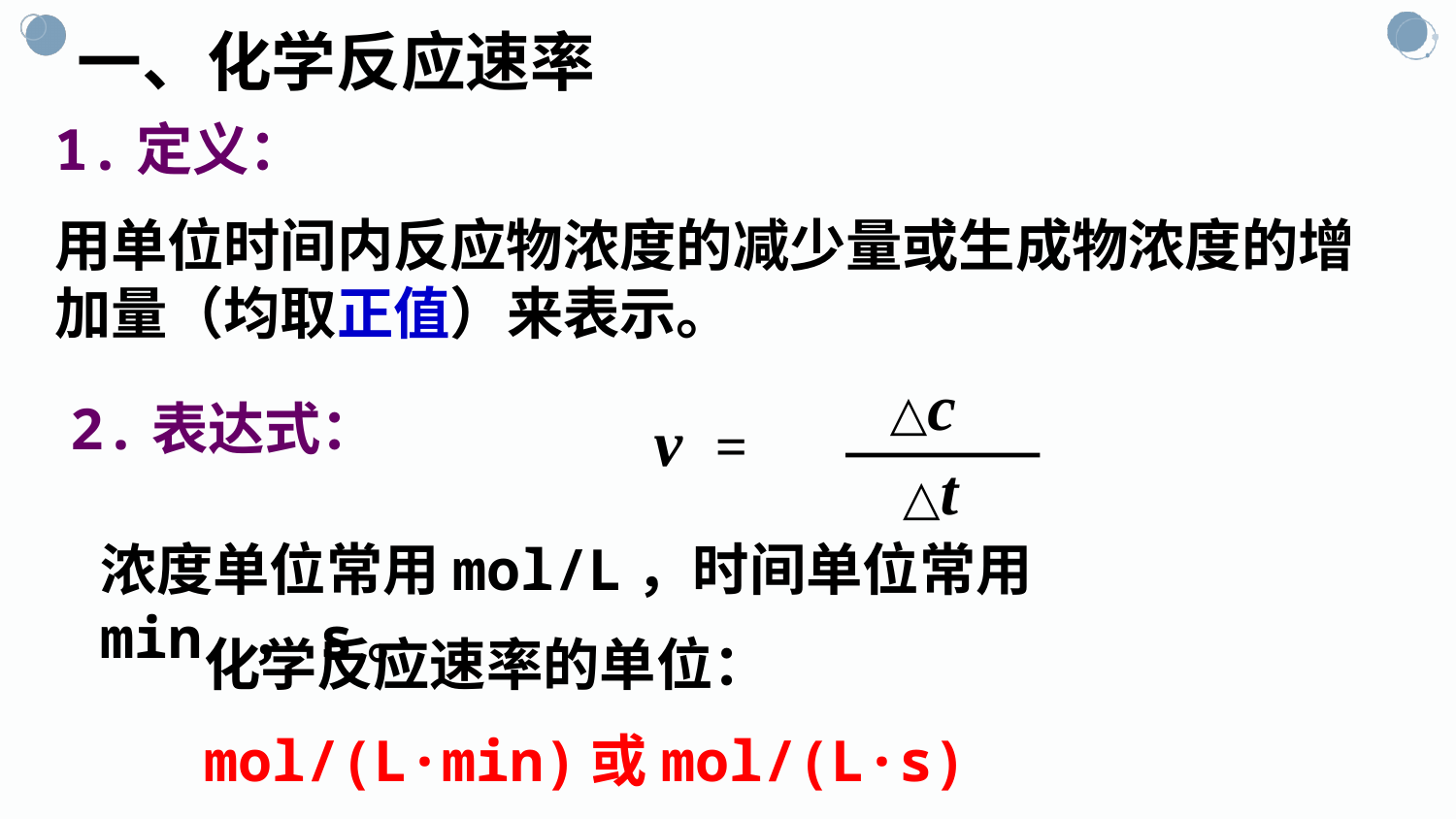

一、化学反应速率
1.定义：
用单位时间内反应物浓度的减少量或生成物浓度的增加量（均取正值）来表示。
△c
v  =
△t

2.表达式：
浓度单位常用mol/L，时间单位常用min ，s。
化学反应速率的单位：
mol/(L·min)或mol/(L·s)